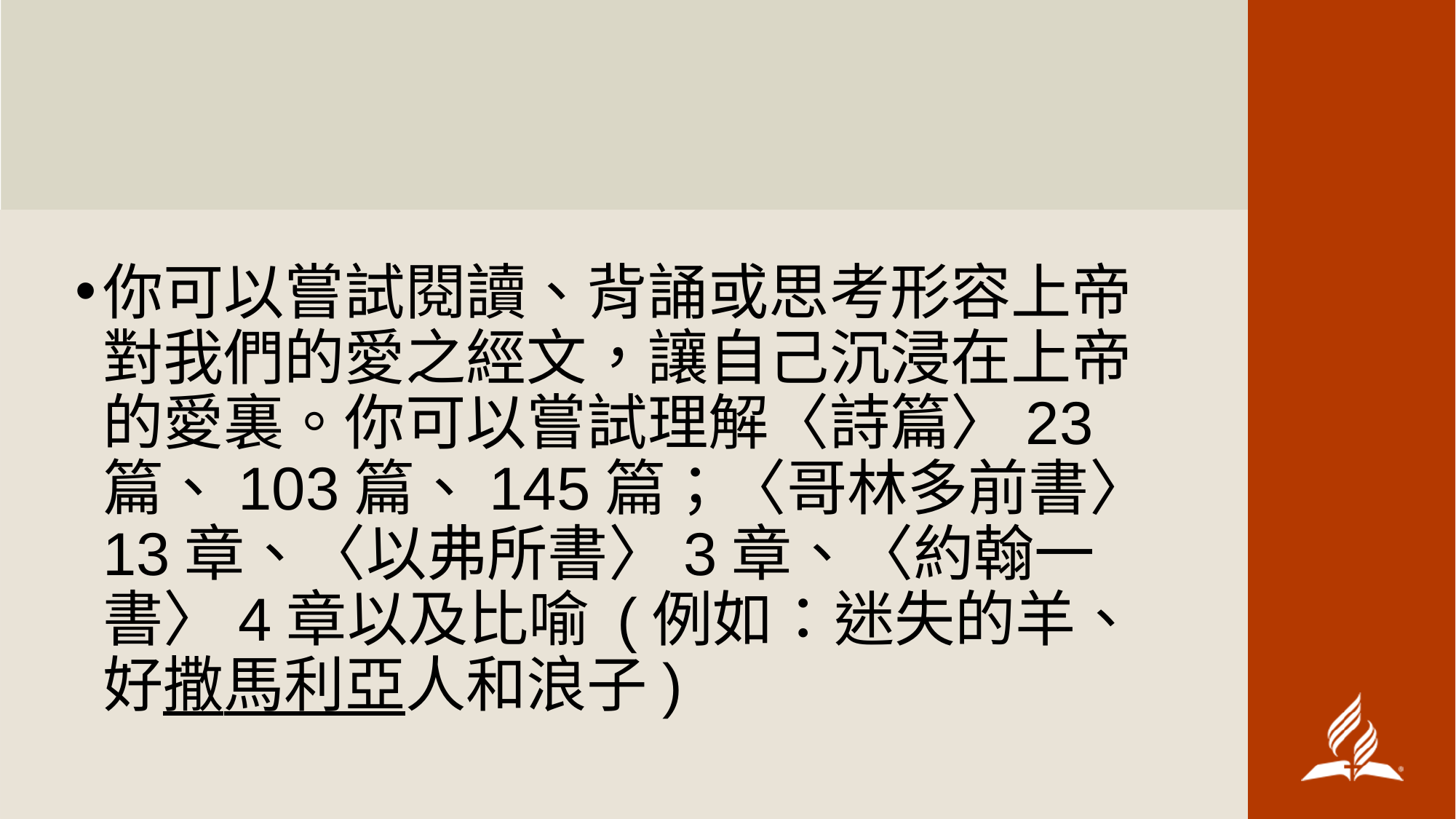

你可以嘗試閱讀、背誦或思考形容上帝對我們的愛之經文，讓自己沉浸在上帝的愛裏。你可以嘗試理解〈詩篇〉23篇、103篇、145篇；〈哥林多前書〉13章、〈以弗所書〉3章、〈約翰一書〉4章以及比喻 (例如：迷失的羊、好撒馬利亞人和浪子)